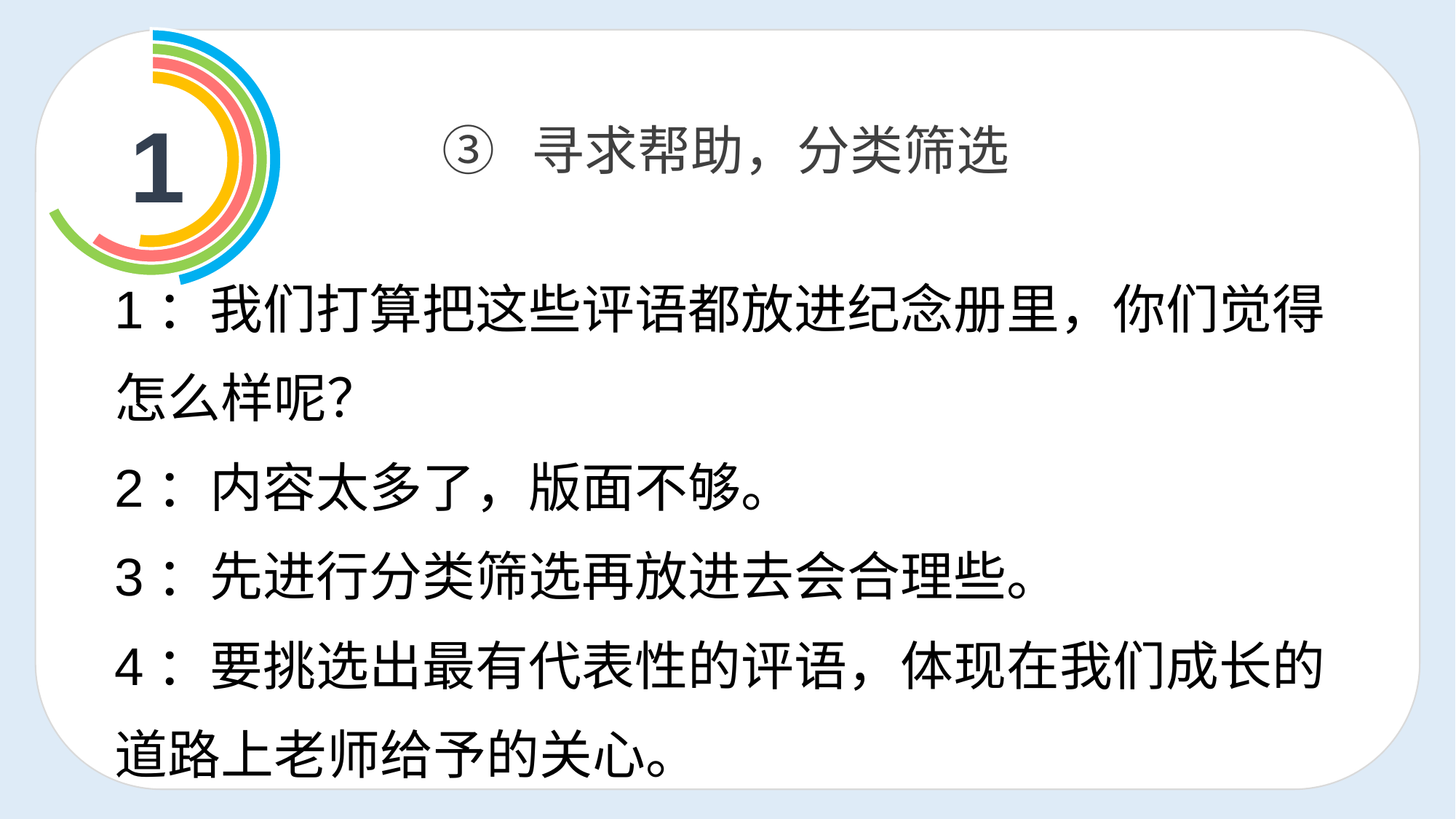

1

③  寻求帮助，分类筛选
1：我们打算把这些评语都放进纪念册里，你们觉得怎么样呢？
2：内容太多了，版面不够。
3：先进行分类筛选再放进去会合理些。
4：要挑选出最有代表性的评语，体现在我们成长的道路上老师给予的关心。